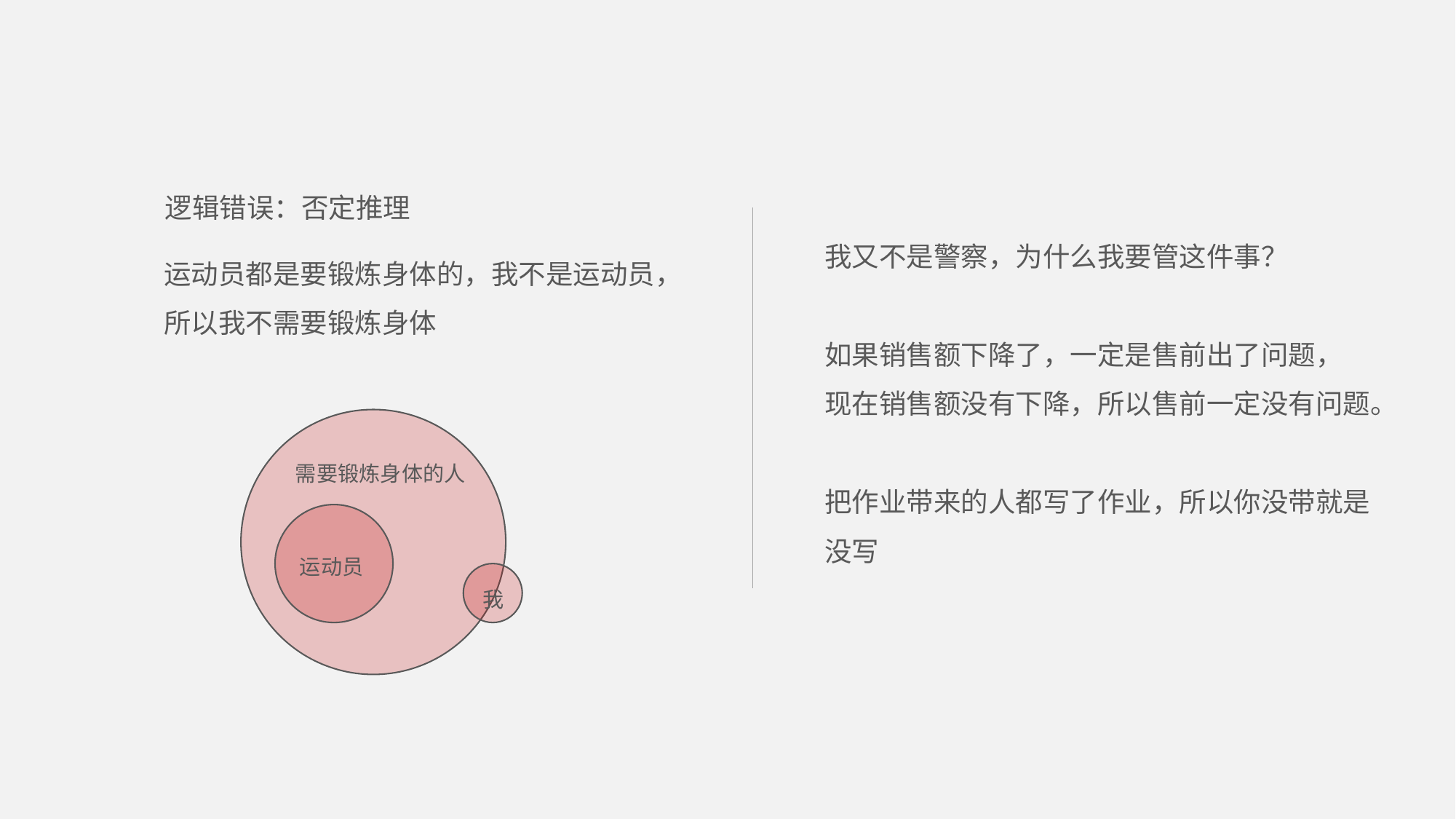

逻辑错误：否定推理
我又不是警察，为什么我要管这件事？

如果销售额下降了，一定是售前出了问题，
现在销售额没有下降，所以售前一定没有问题。

把作业带来的人都写了作业，所以你没带就是没写
运动员都是要锻炼身体的，我不是运动员，所以我不需要锻炼身体

需要锻炼身体的人

运动员

我